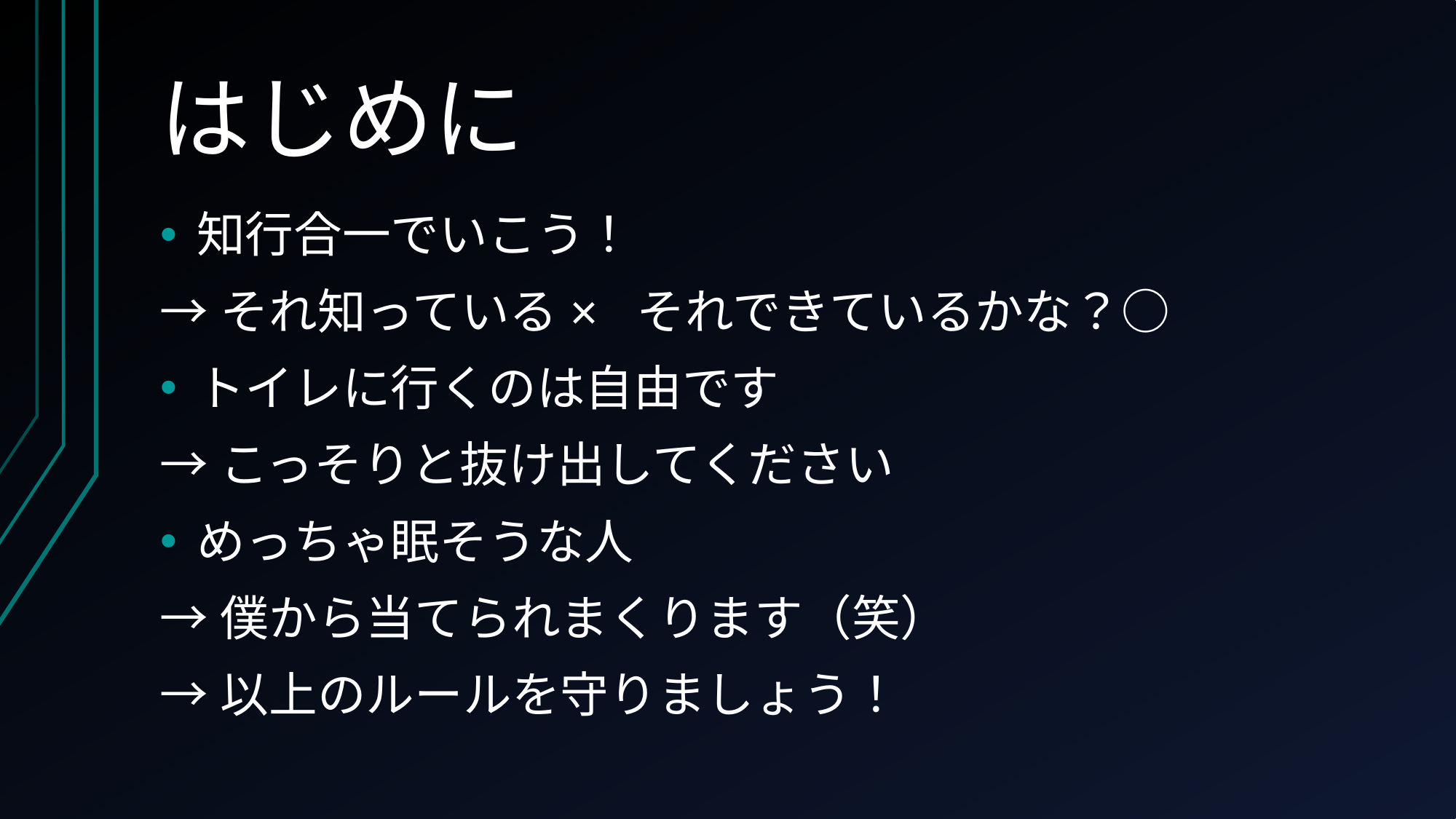

# はじめに
知行合一でいこう！
→それ知っている×  それできているかな？○
トイレに行くのは自由です
→こっそりと抜け出してください
めっちゃ眠そうな人
→僕から当てられまくります（笑）
→以上のルールを守りましょう！